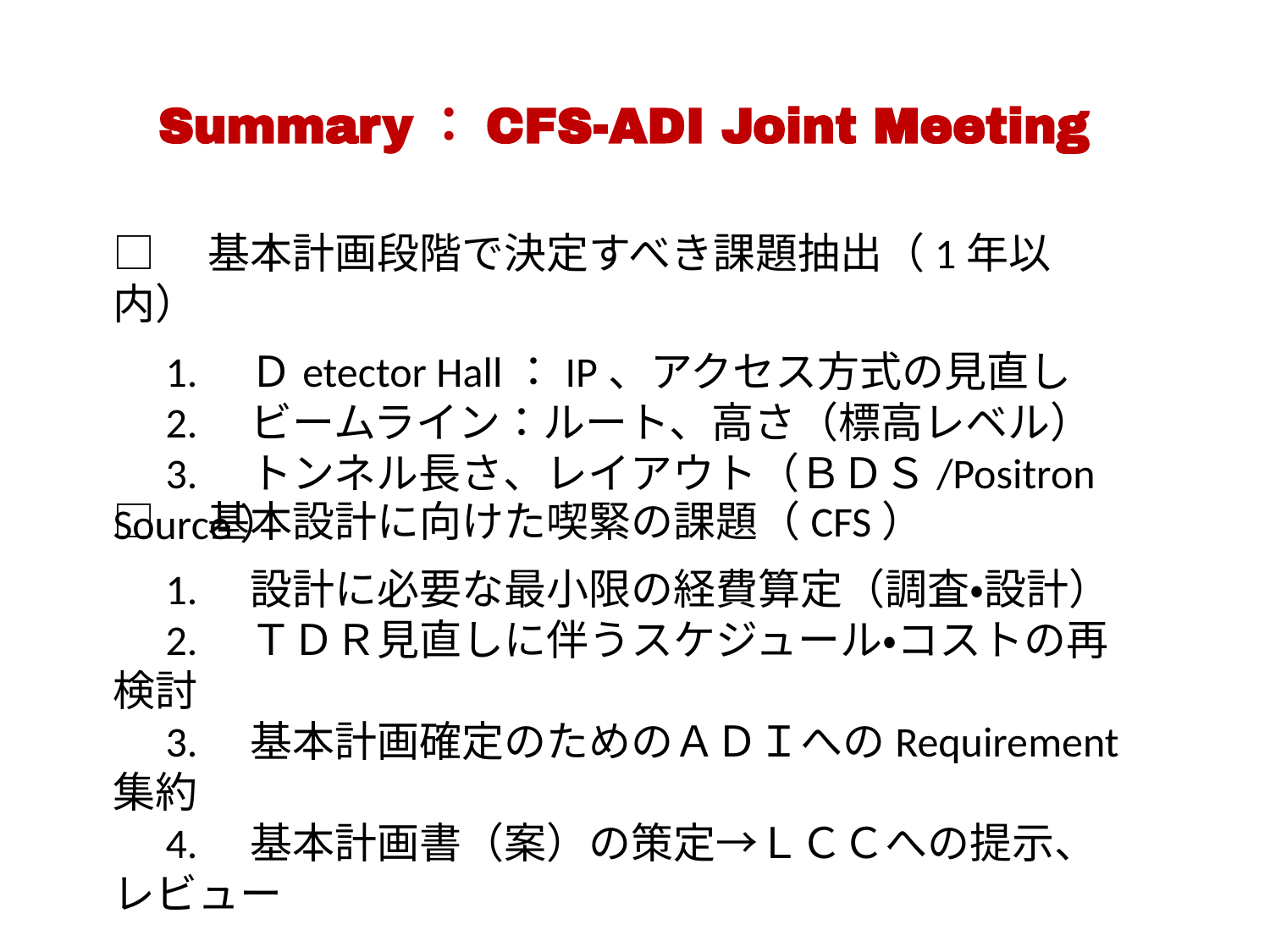

Summary：CFS-ADI Joint Meeting
□　基本計画段階で決定すべき課題抽出（1年以内）

　1.　Ｄetector Hall：IP、アクセス方式の見直し
　2.　ビームライン：ルート、高さ（標高レベル）
　3.　トンネル長さ、レイアウト（ＢＤＳ/Positron Source）
□　基本設計に向けた喫緊の課題（CFS）

　1.　設計に必要な最小限の経費算定（調査・設計）
　2.　ＴＤＲ見直しに伴うスケジュール・コストの再検討
　3.　基本計画確定のためのＡＤＩへのRequirement集約
　4.　基本計画書（案）の策定→ＬＣＣへの提示、レビュー